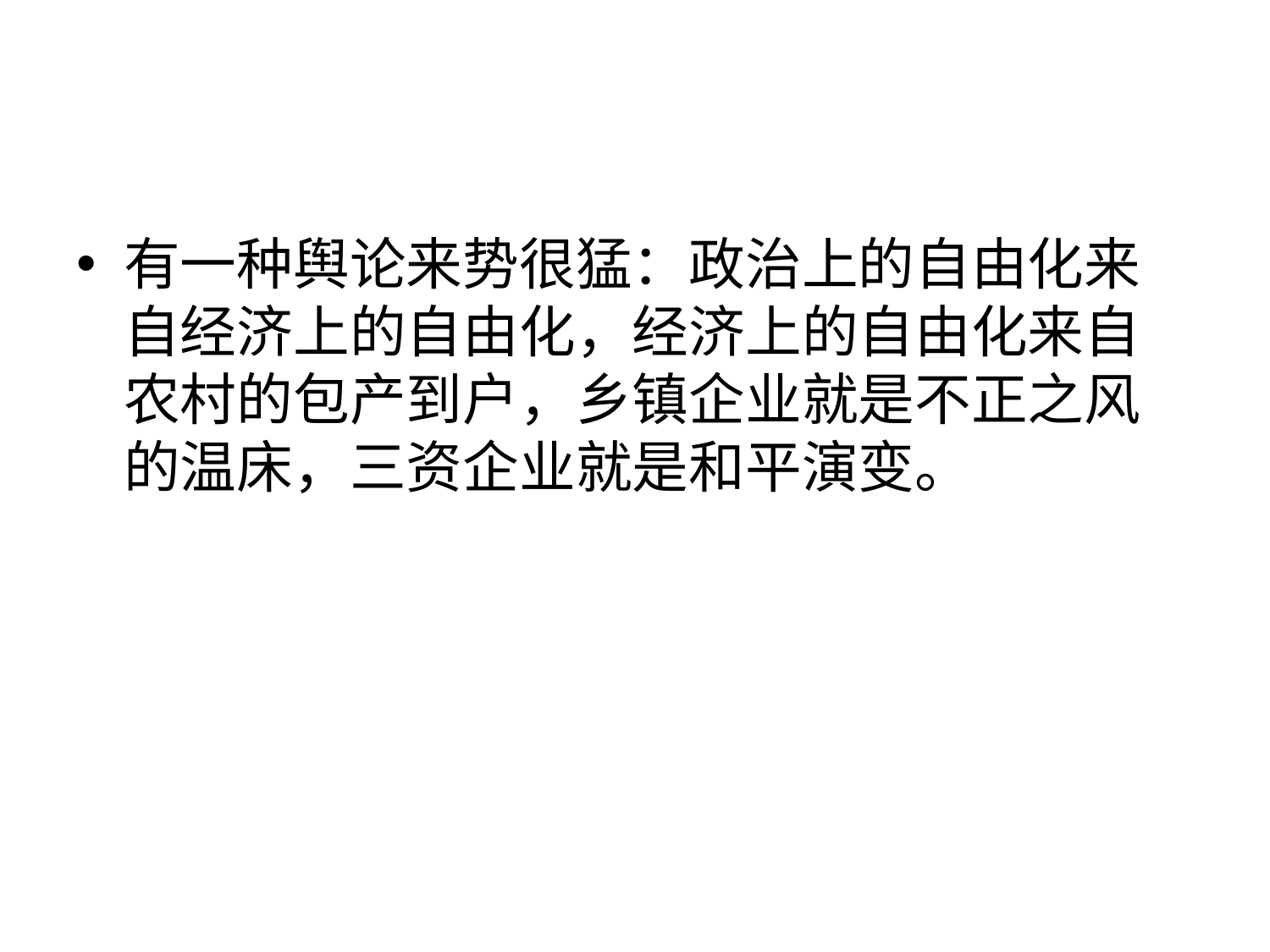

#
有一种舆论来势很猛：政治上的自由化来自经济上的自由化，经济上的自由化来自农村的包产到户，乡镇企业就是不正之风的温床，三资企业就是和平演变。